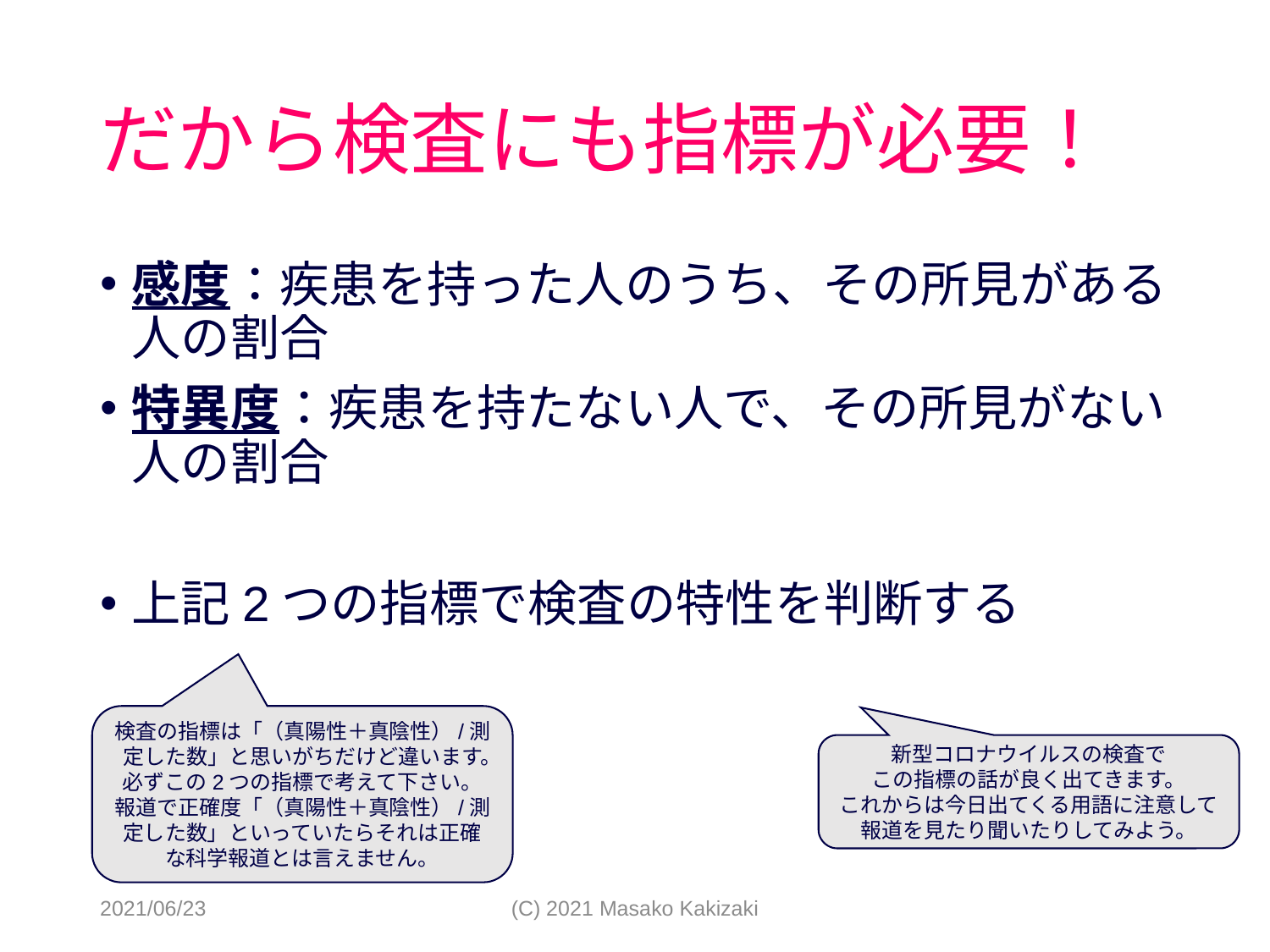

# だから検査にも指標が必要！
感度：疾患を持った人のうち、その所見がある人の割合
特異度：疾患を持たない人で、その所見がない人の割合

上記2つの指標で検査の特性を判断する
検査の指標は「（真陽性＋真陰性）/測定した数」と思いがちだけど違います。
必ずこの2つの指標で考えて下さい。報道で正確度「（真陽性＋真陰性）/測定した数」といっていたらそれは正確な科学報道とは言えません。
新型コロナウイルスの検査で
この指標の話が良く出てきます。
これからは今日出てくる用語に注意して報道を見たり聞いたりしてみよう。
2021/06/23
(C) 2021 Masako Kakizaki